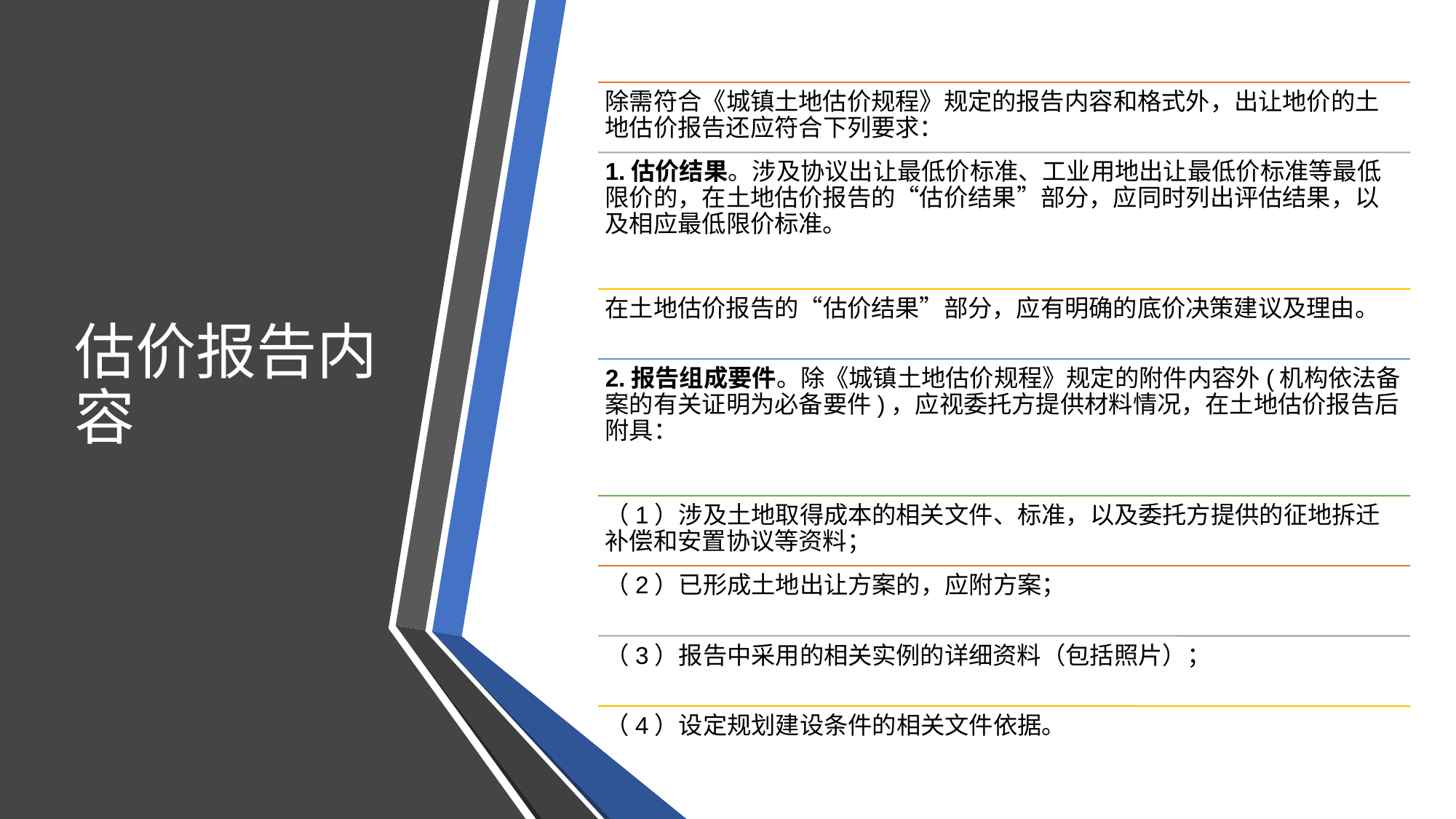

# 估价报告内容
除需符合《城镇土地估价规程》规定的报告内容和格式外，出让地价的土地估价报告还应符合下列要求：
1.估价结果。涉及协议出让最低价标准、工业用地出让最低价标准等最低限价的，在土地估价报告的“估价结果”部分，应同时列出评估结果，以及相应最低限价标准。
在土地估价报告的“估价结果”部分，应有明确的底价决策建议及理由。
2.报告组成要件。除《城镇土地估价规程》规定的附件内容外(机构依法备案的有关证明为必备要件)，应视委托方提供材料情况，在土地估价报告后附具：
（1）涉及土地取得成本的相关文件、标准，以及委托方提供的征地拆迁补偿和安置协议等资料；
（2）已形成土地出让方案的，应附方案；
（3）报告中采用的相关实例的详细资料（包括照片）；
（4）设定规划建设条件的相关文件依据。